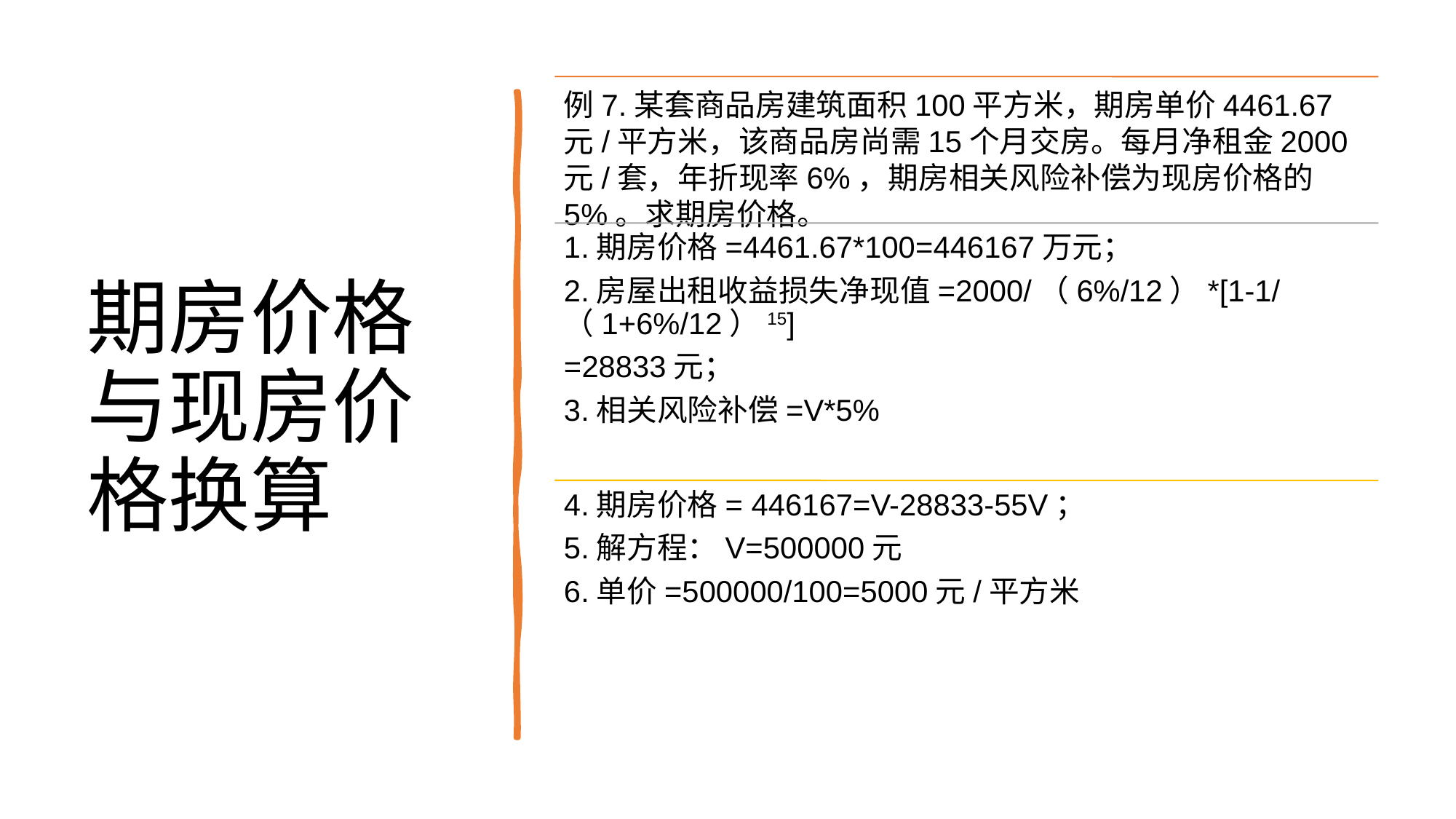

例7.某套商品房建筑面积100平方米，期房单价4461.67元/平方米，该商品房尚需15个月交房。每月净租金2000元/套，年折现率6%，期房相关风险补偿为现房价格的5%。求期房价格。
1.期房价格=4461.67*100=446167万元；
2.房屋出租收益损失净现值=2000/（6%/12）*[1-1/（1+6%/12）15]
=28833元；
3.相关风险补偿=V*5%
4.期房价格= 446167=V-28833-55V；
5.解方程：V=500000元
6.单价=500000/100=5000元/平方米
# 期房价格与现房价格换算